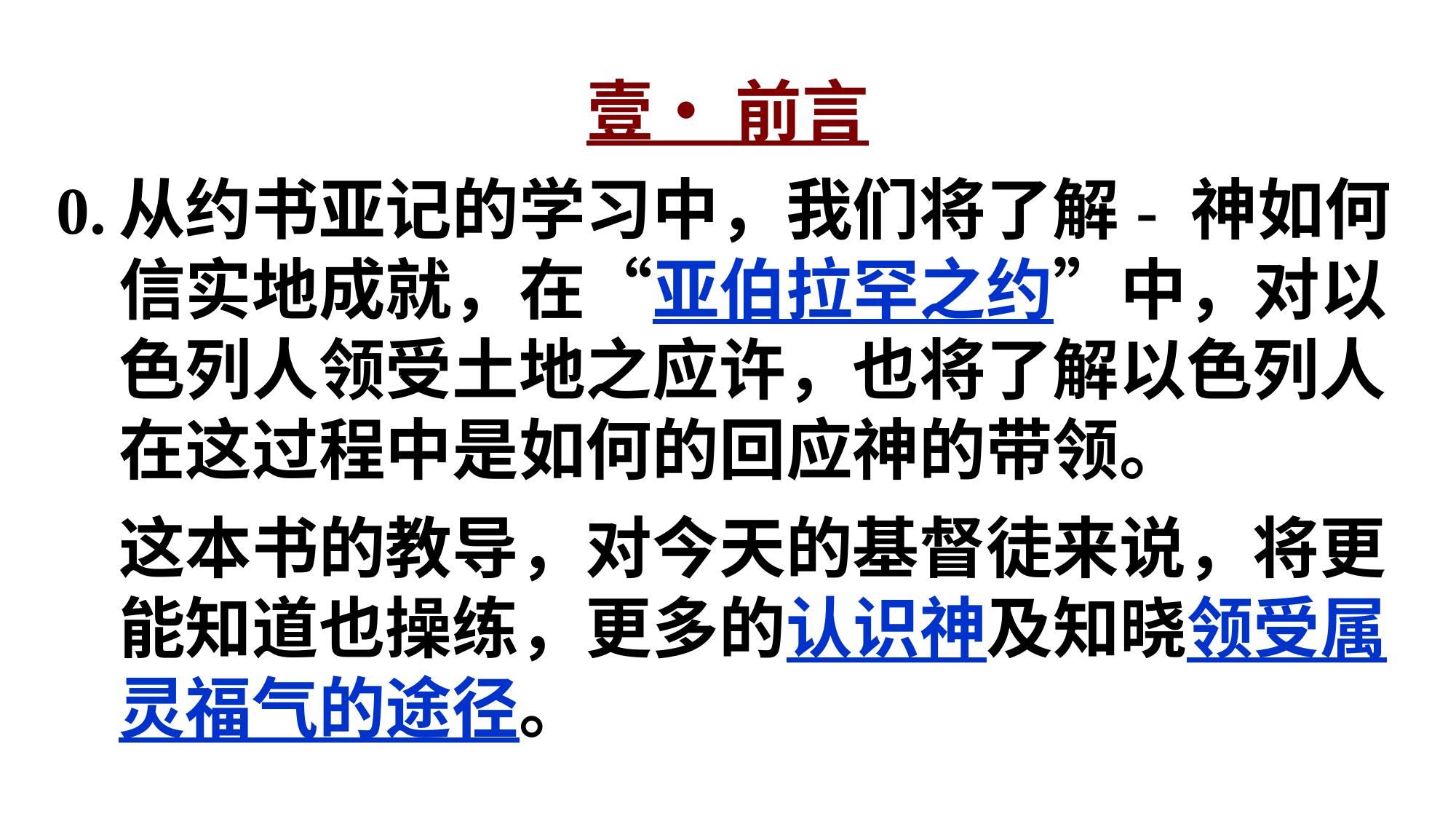

壹‧ 前言
0.	从约书亚记的学习中，我们将了解- 神如何信实地成就，在“亚伯拉罕之约”中，对以色列人领受土地之应许，也将了解以色列人在这过程中是如何的回应神的带领。
	这本书的教导，对今天的基督徒来说，将更能知道也操练，更多的认识神及知晓领受属灵福气的途径。